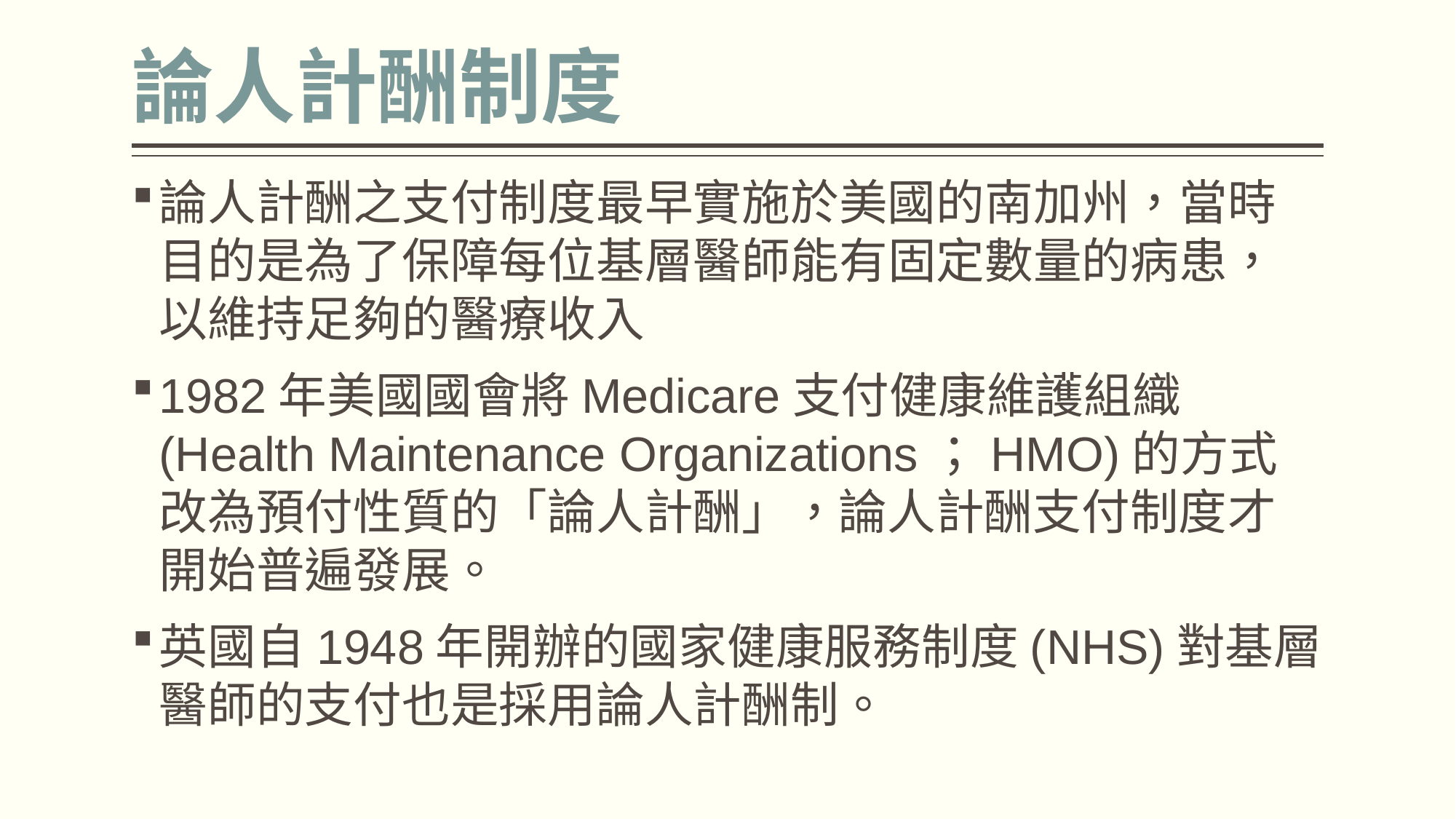

# 論人計酬制度
論人計酬之支付制度最早實施於美國的南加州，當時目的是為了保障每位基層醫師能有固定數量的病患，以維持足夠的醫療收入
1982年美國國會將Medicare支付健康維護組織(Health Maintenance Organizations；HMO)的方式改為預付性質的「論人計酬」，論人計酬支付制度才開始普遍發展。
英國自1948年開辦的國家健康服務制度(NHS)對基層醫師的支付也是採用論人計酬制。